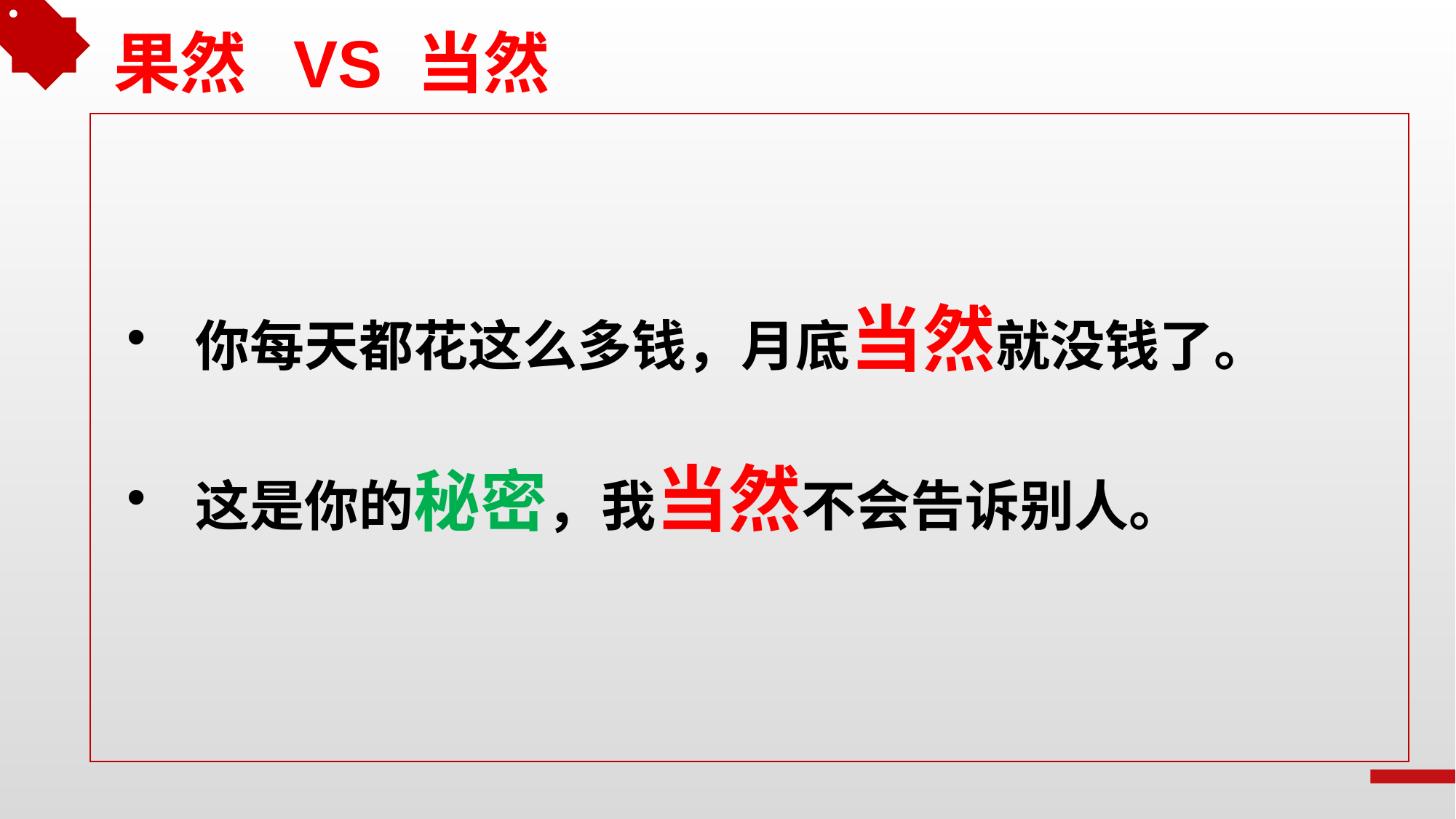

果然  VS 当然

你每天都花这么多钱，月底当然就没钱了。
这是你的秘密，我当然不会告诉别人。